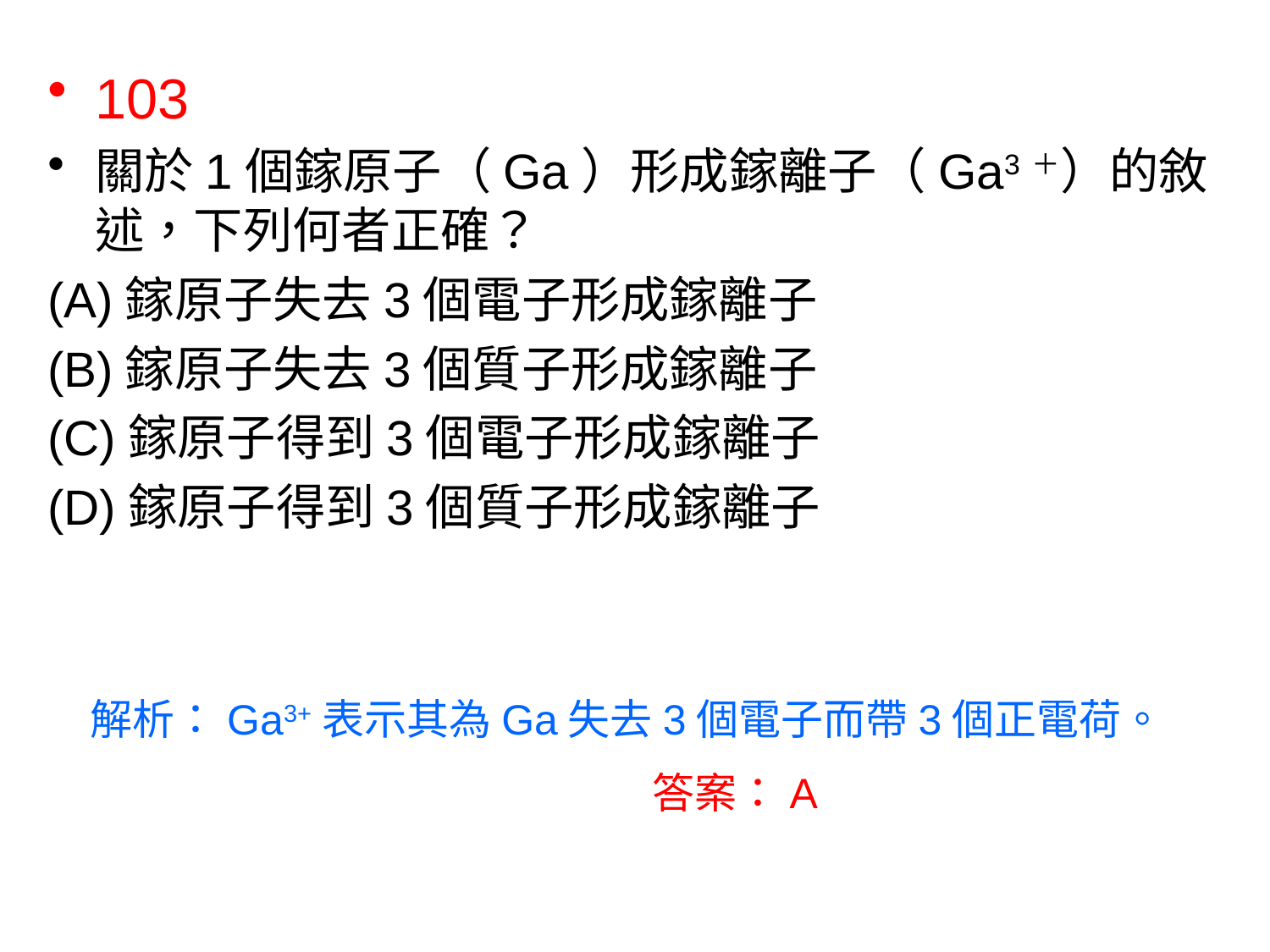

103
關於1個鎵原子（Ga）形成鎵離子（Ga3＋）的敘述，下列何者正確？
(A)鎵原子失去3個電子形成鎵離子
(B)鎵原子失去3個質子形成鎵離子
(C)鎵原子得到3個電子形成鎵離子
(D)鎵原子得到3個質子形成鎵離子
解析：Ga3+表示其為Ga失去3個電子而帶3個正電荷。
答案：A